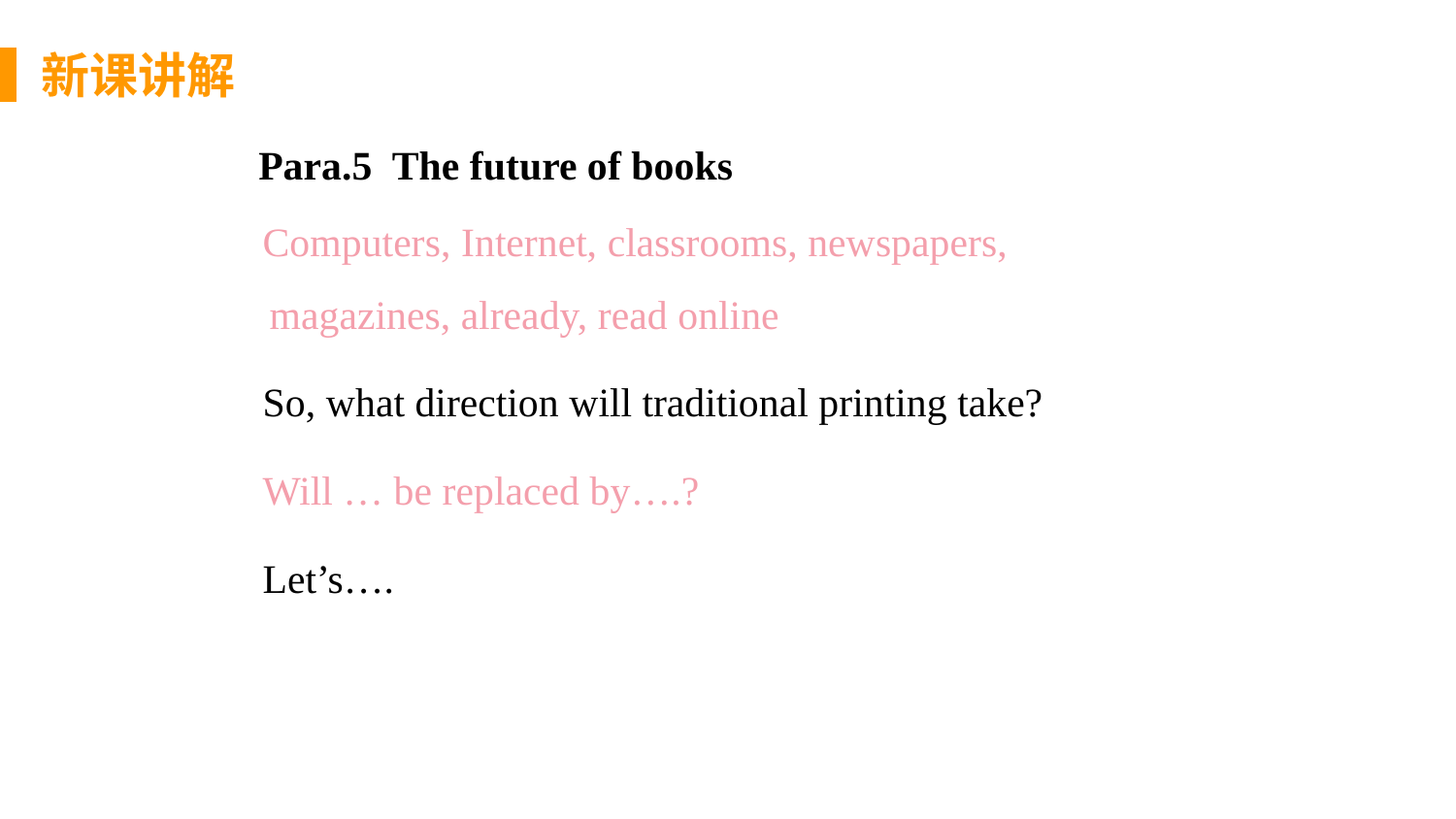

新课讲解

Para.5  The future of books
  Computers, Internet, classrooms, newspapers, magazines, already, read online
  So, what direction will traditional printing take?
  Will … be replaced by….?
  Let’s….